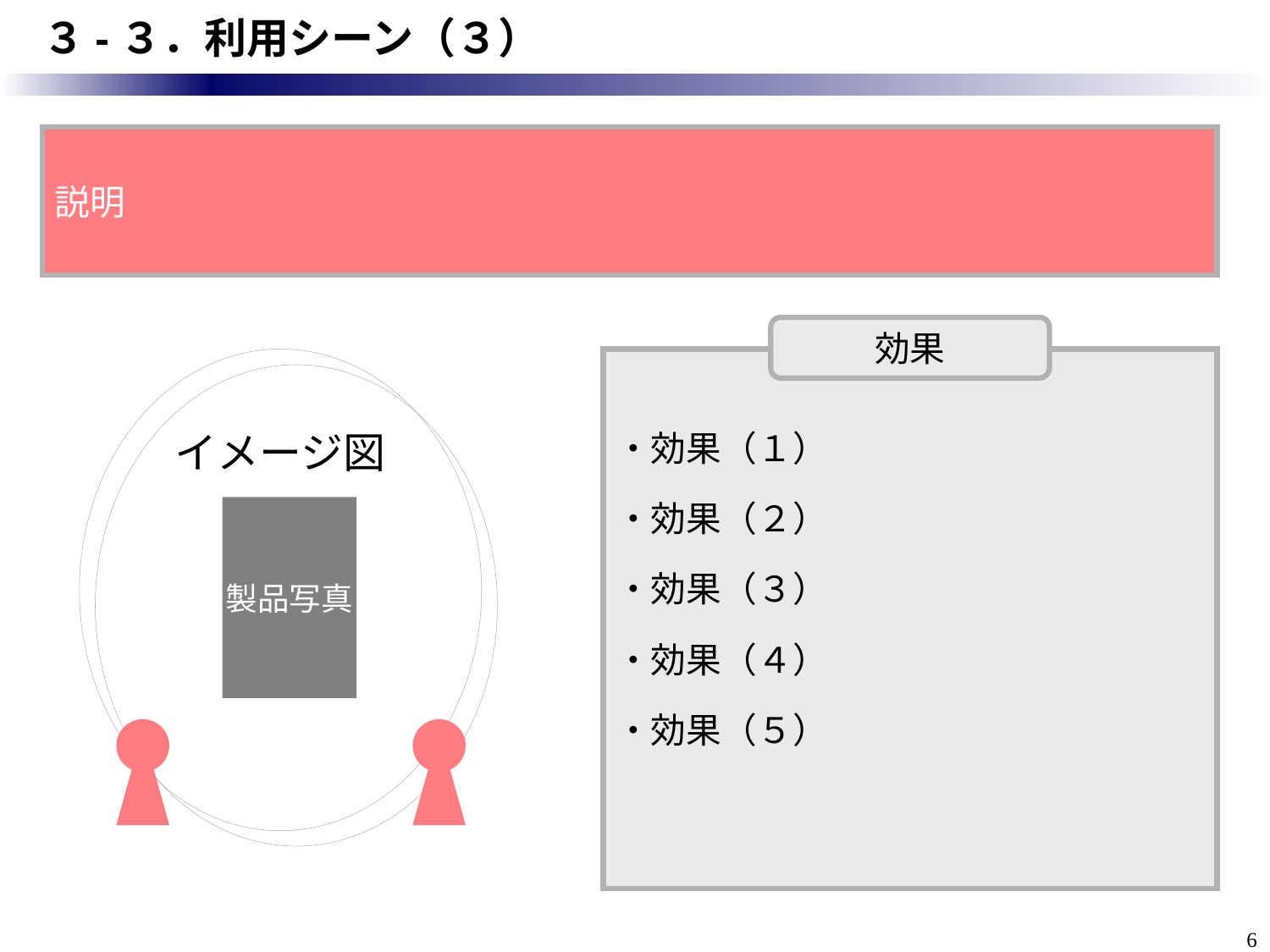

# ３-３．利用シーン（３）
説明
効果
イメージ図

・効果（１）
・効果（２）
・効果（３）
・効果（４）
・効果（５）

製品写真

6